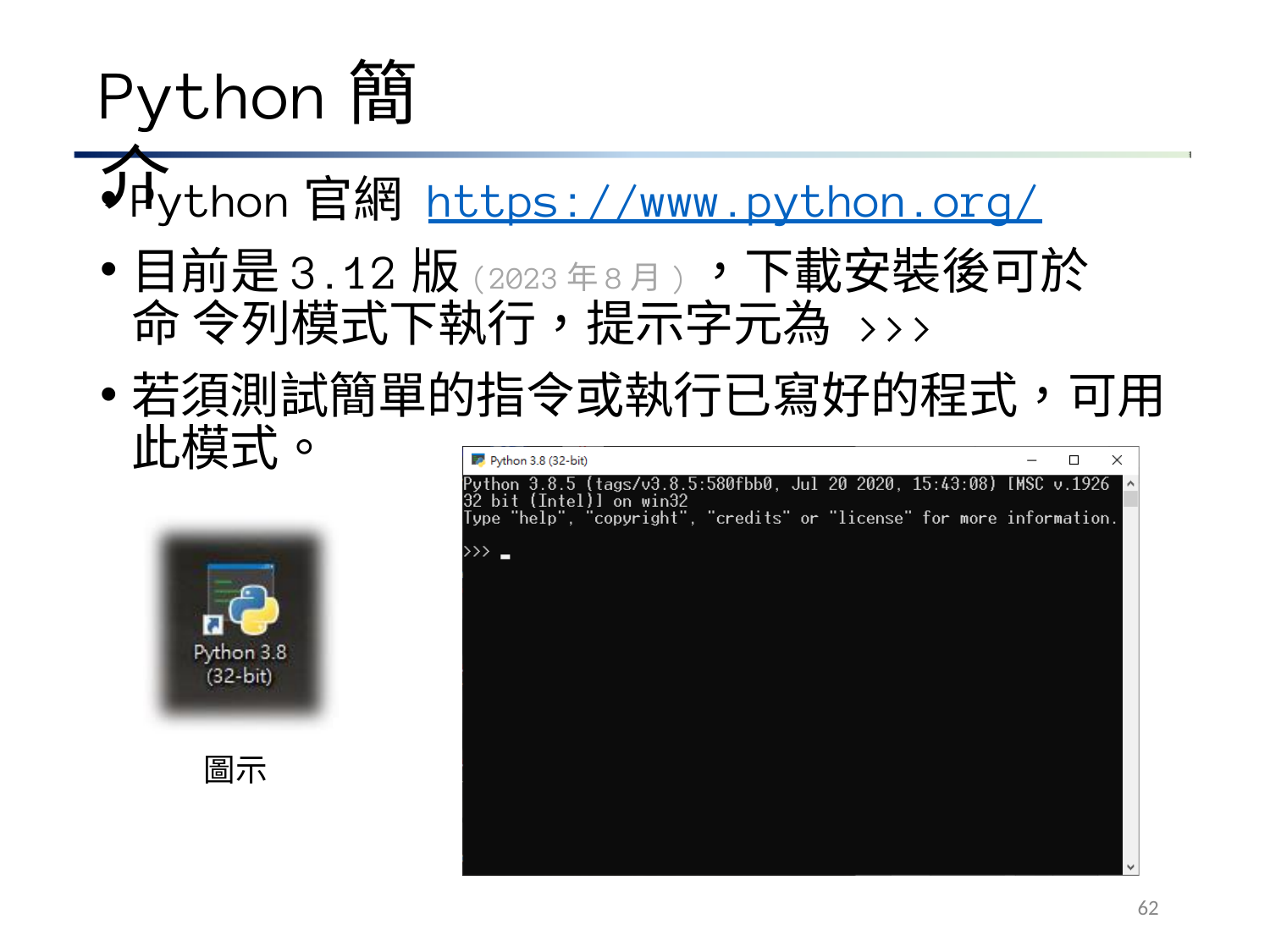

# Python簡介
Python官網 https://www.python.org/
目前是3.12版(2023年8月)，下載安裝後可於命 令列模式下執行，提示字元為 >>>
若須測試簡單的指令或執行已寫好的程式，可用 此模式。

圖示
62